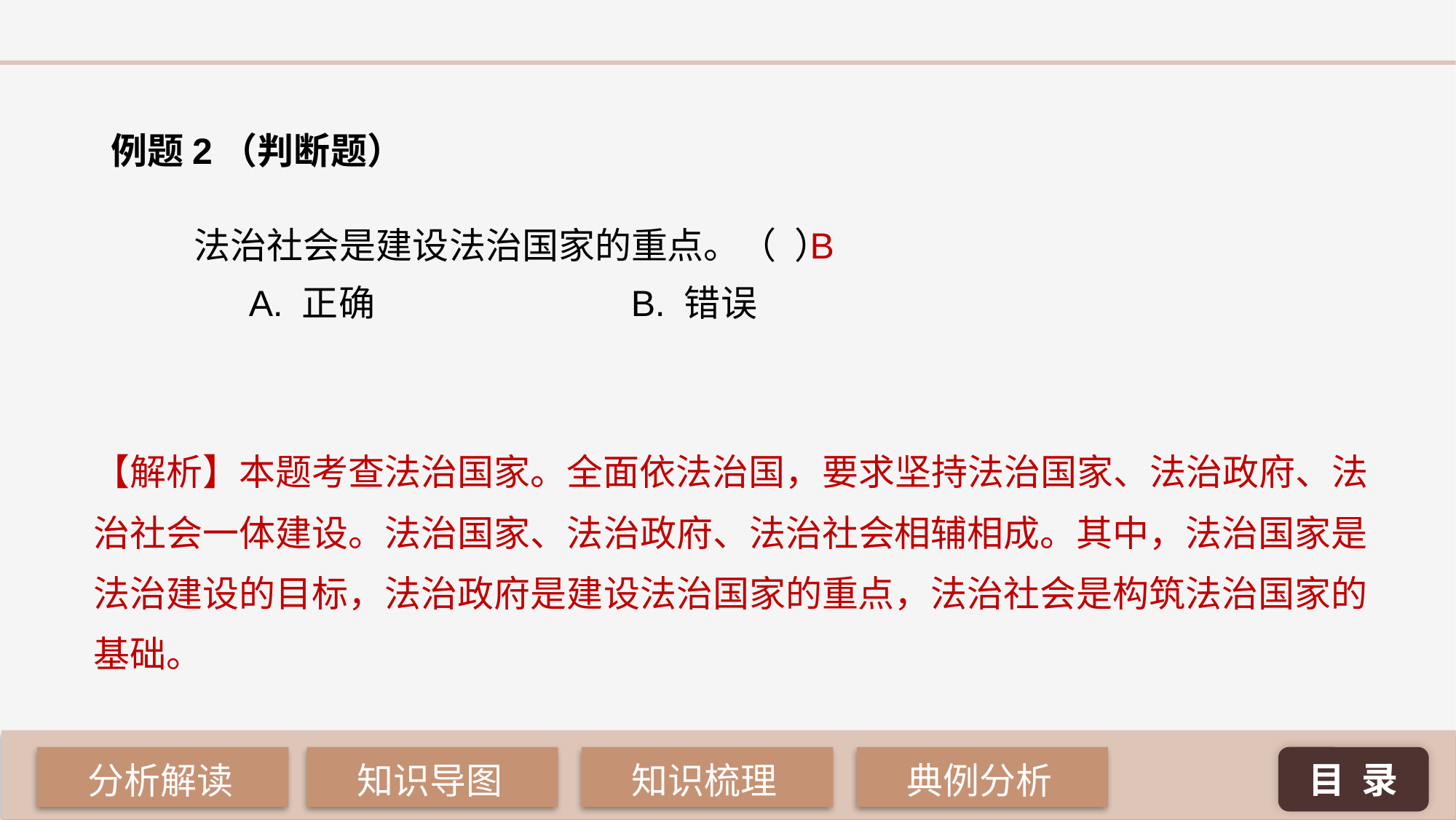

例题2（判断题）
B
法治社会是建设法治国家的重点。（ 	）
A. 正确 			B. 错误
【解析】本题考查法治国家。全面依法治国，要求坚持法治国家、法治政府、法治社会一体建设。法治国家、法治政府、法治社会相辅相成。其中，法治国家是法治建设的目标，法治政府是建设法治国家的重点，法治社会是构筑法治国家的基础。